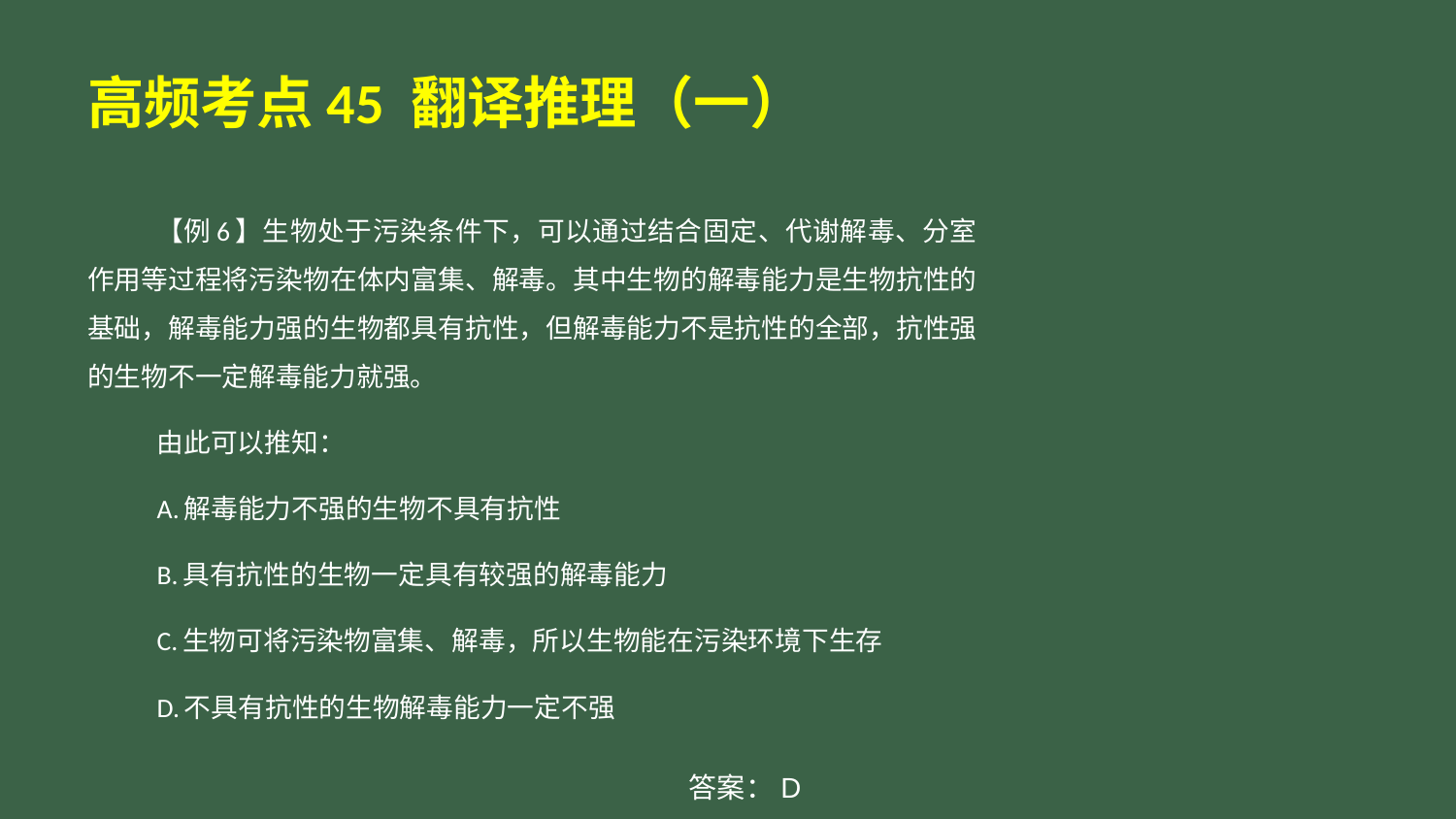

# 高频考点45 翻译推理（一）
【例6】生物处于污染条件下，可以通过结合固定、代谢解毒、分室作用等过程将污染物在体内富集、解毒。其中生物的解毒能力是生物抗性的基础，解毒能力强的生物都具有抗性，但解毒能力不是抗性的全部，抗性强的生物不一定解毒能力就强。
由此可以推知：
A.解毒能力不强的生物不具有抗性
B.具有抗性的生物一定具有较强的解毒能力
C.生物可将污染物富集、解毒，所以生物能在污染环境下生存
D.不具有抗性的生物解毒能力一定不强

答案：D